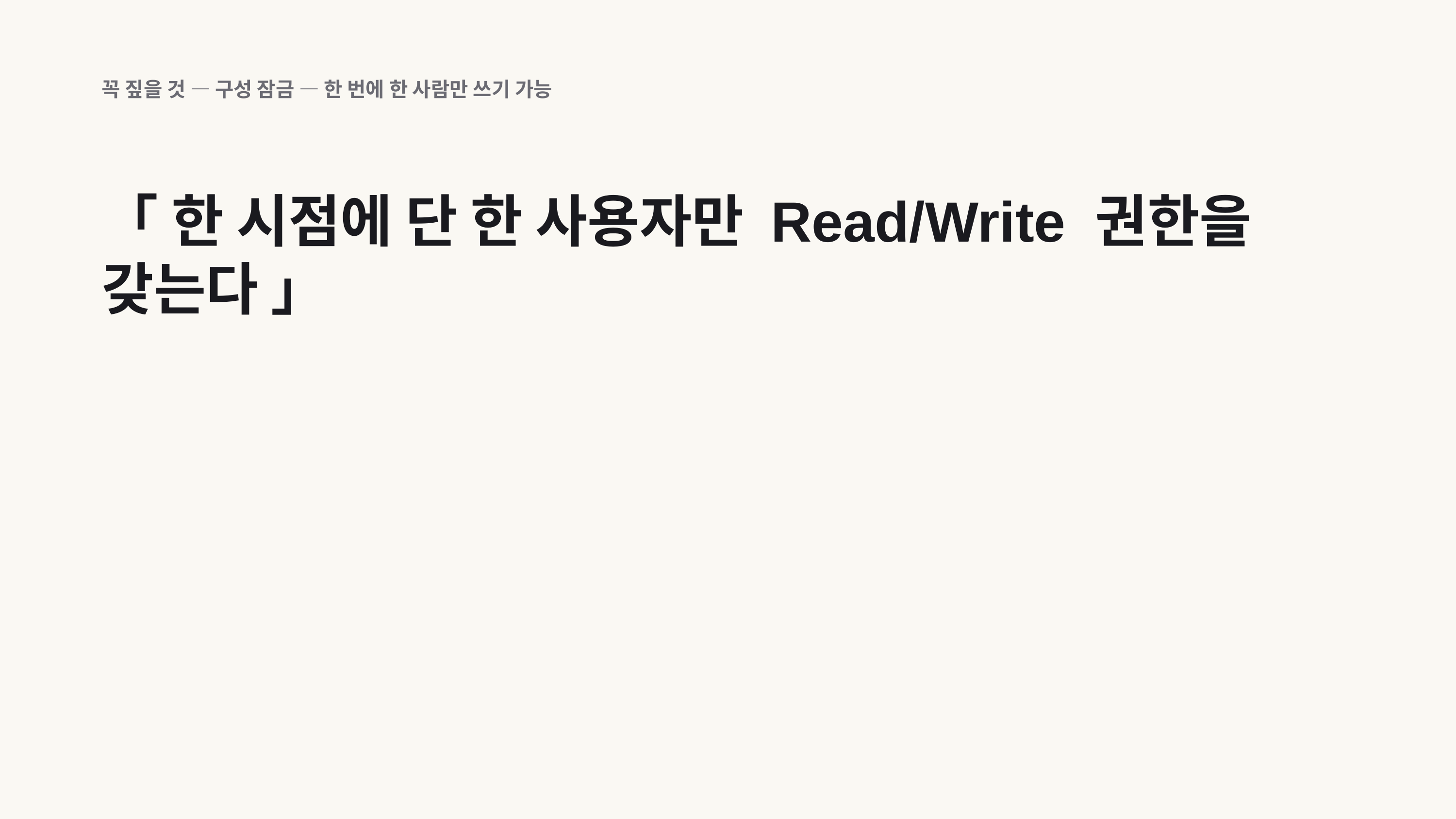

꼭 짚을 것 — 구성 잠금 — 한 번에 한 사람만 쓰기 가능
「 한 시점에 단 한 사용자만 Read/Write 권한을 갖는다 」